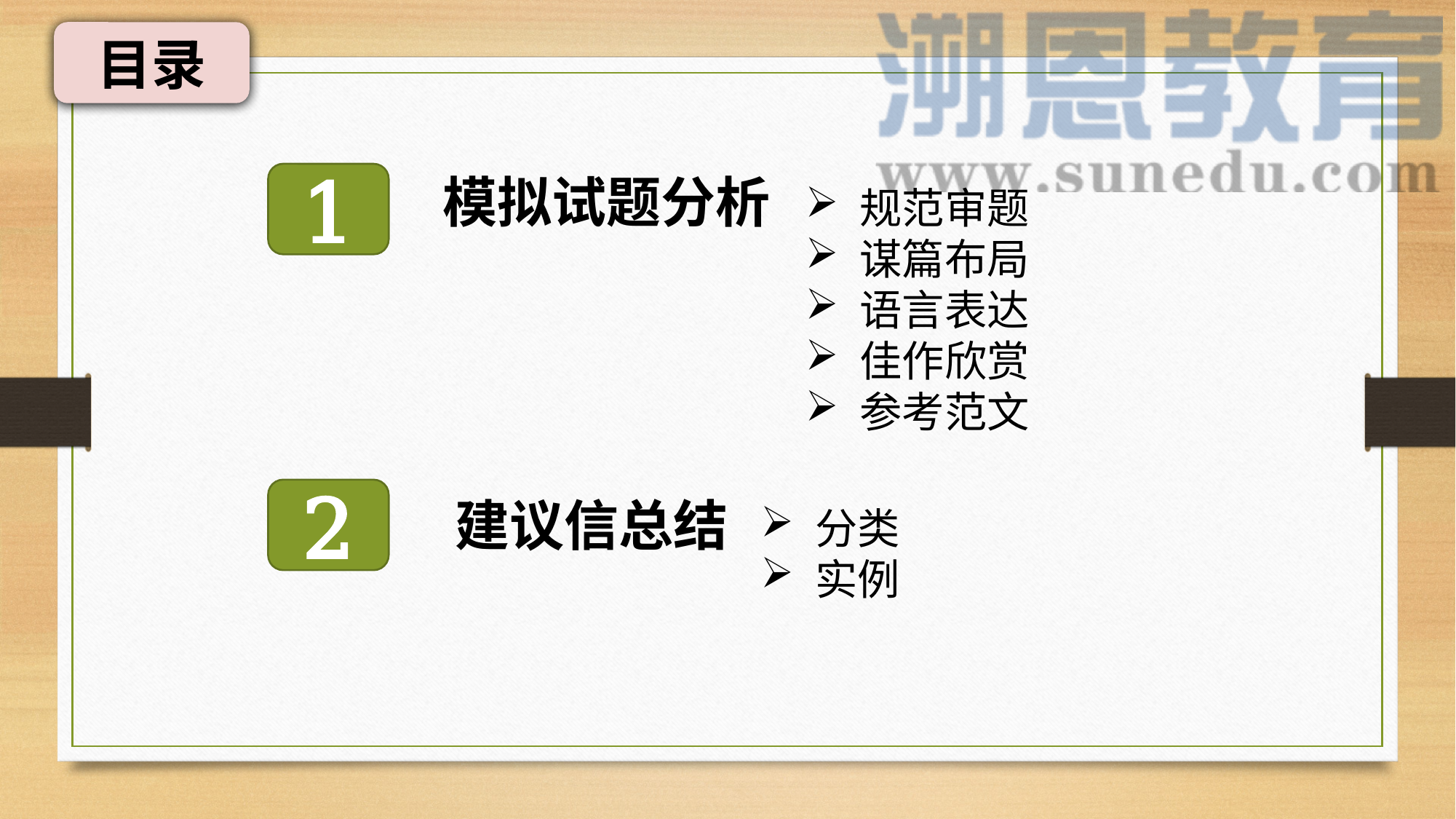

目录
模拟试题分析
1
规范审题
谋篇布局
语言表达
佳作欣赏
参考范文
2
建议信总结
分类
实例